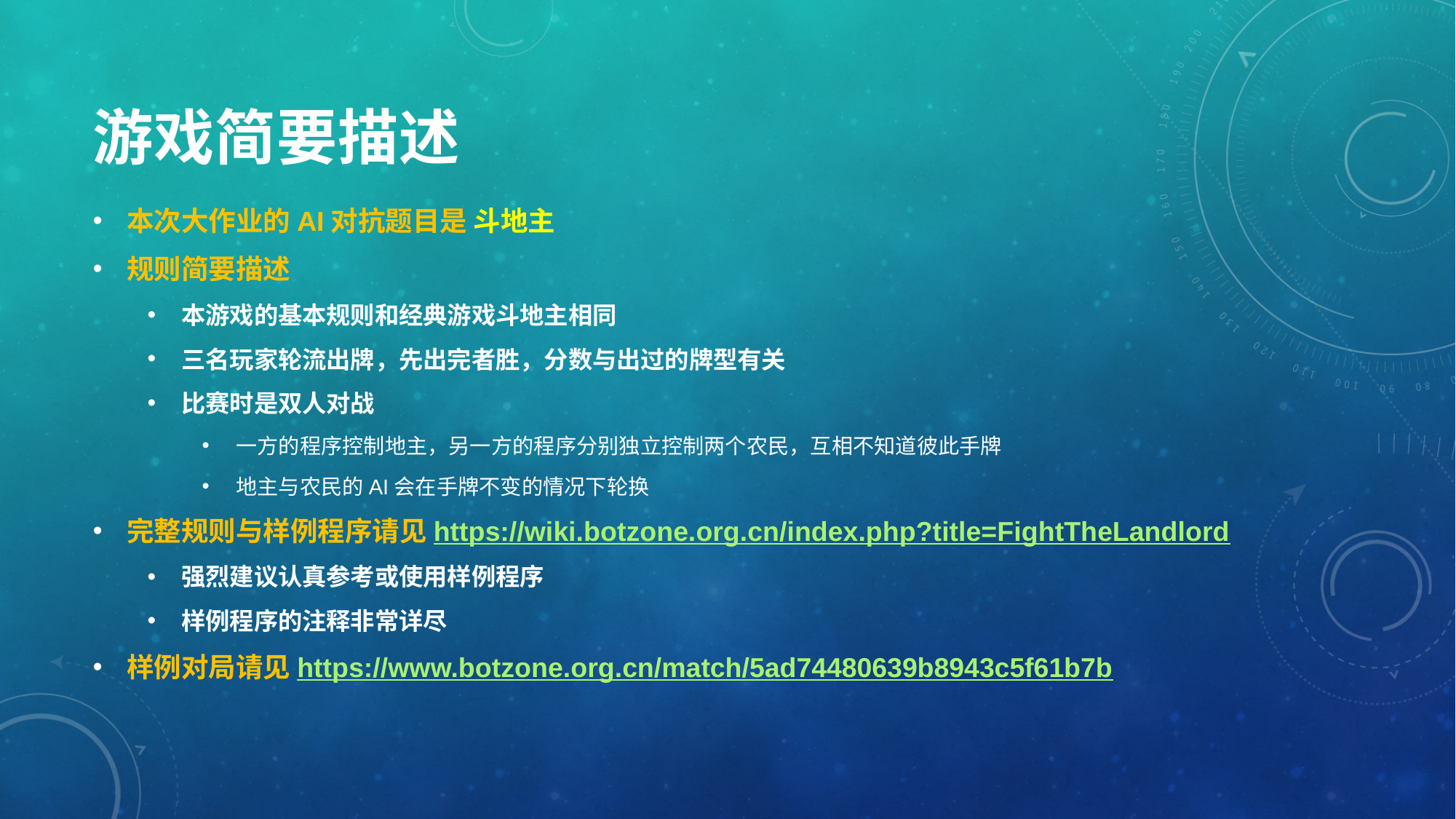

# 游戏简要描述
本次大作业的AI对抗题目是 斗地主
规则简要描述
本游戏的基本规则和经典游戏斗地主相同
三名玩家轮流出牌，先出完者胜，分数与出过的牌型有关
比赛时是双人对战
一方的程序控制地主，另一方的程序分别独立控制两个农民，互相不知道彼此手牌
地主与农民的AI会在手牌不变的情况下轮换
完整规则与样例程序请见https://wiki.botzone.org.cn/index.php?title=FightTheLandlord
强烈建议认真参考或使用样例程序
样例程序的注释非常详尽
样例对局请见https://www.botzone.org.cn/match/5ad74480639b8943c5f61b7b